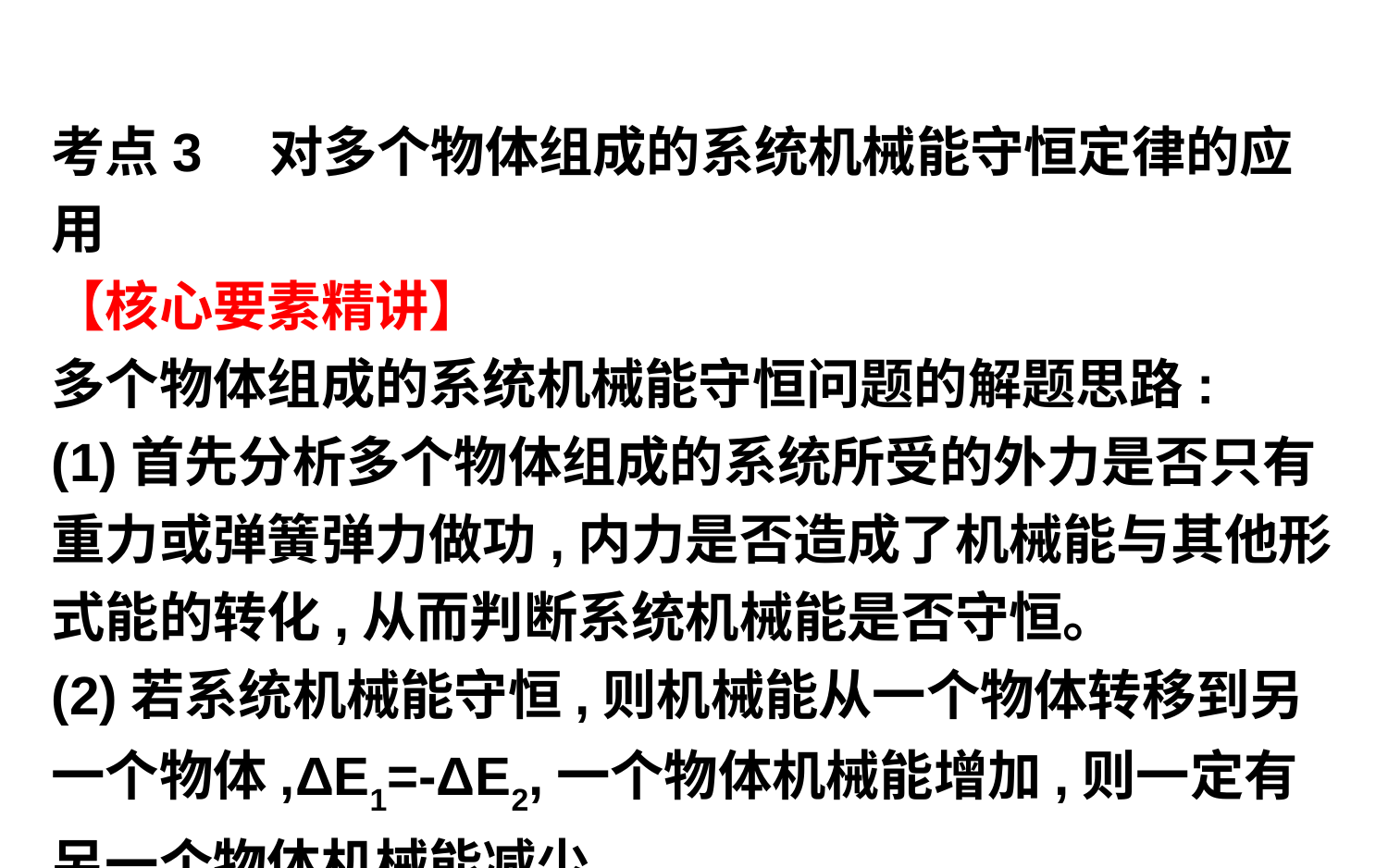

考点3　对多个物体组成的系统机械能守恒定律的应用
【核心要素精讲】
多个物体组成的系统机械能守恒问题的解题思路:
(1)首先分析多个物体组成的系统所受的外力是否只有重力或弹簧弹力做功,内力是否造成了机械能与其他形式能的转化,从而判断系统机械能是否守恒。
(2)若系统机械能守恒,则机械能从一个物体转移到另一个物体,ΔE1=-ΔE2,一个物体机械能增加,则一定有另一个物体机械能减少。